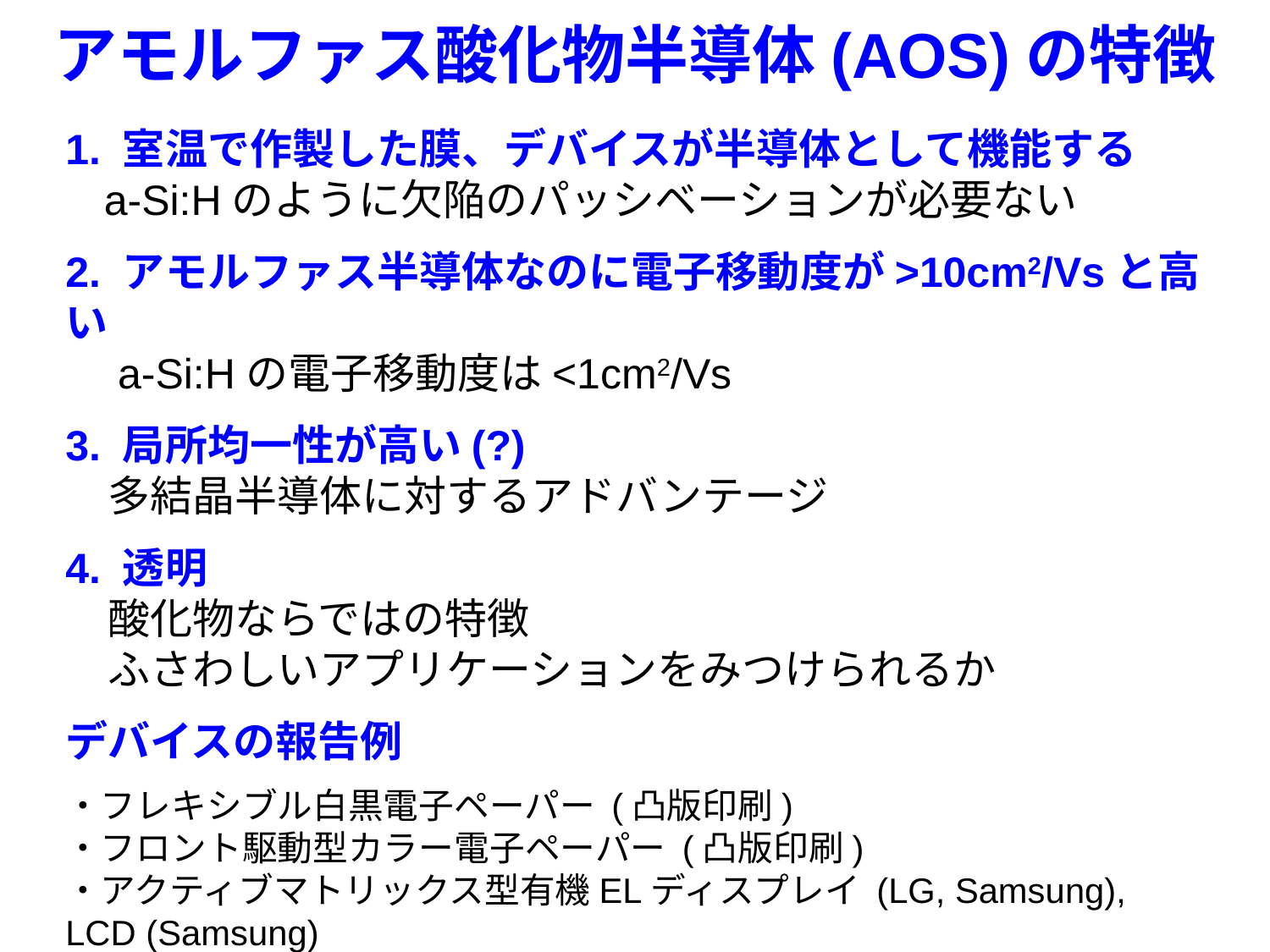

アモルファス酸化物半導体(AOS)の特徴
1. 室温で作製した膜、デバイスが半導体として機能する
   a-Si:Hのように欠陥のパッシベーションが必要ない
2. アモルファス半導体なのに電子移動度が>10cm2/Vsと高い
　a-Si:Hの電子移動度は<1cm2/Vs
3. 局所均一性が高い(?)
　多結晶半導体に対するアドバンテージ
4. 透明
　酸化物ならではの特徴
　ふさわしいアプリケーションをみつけられるか
デバイスの報告例
・フレキシブル白黒電子ペーパー (凸版印刷)
・フロント駆動型カラー電子ペーパー (凸版印刷)
・アクティブマトリックス型有機ELディスプレイ (LG, Samsung), LCD (Samsung)
・リング共振器 (5段，410kHz発振)